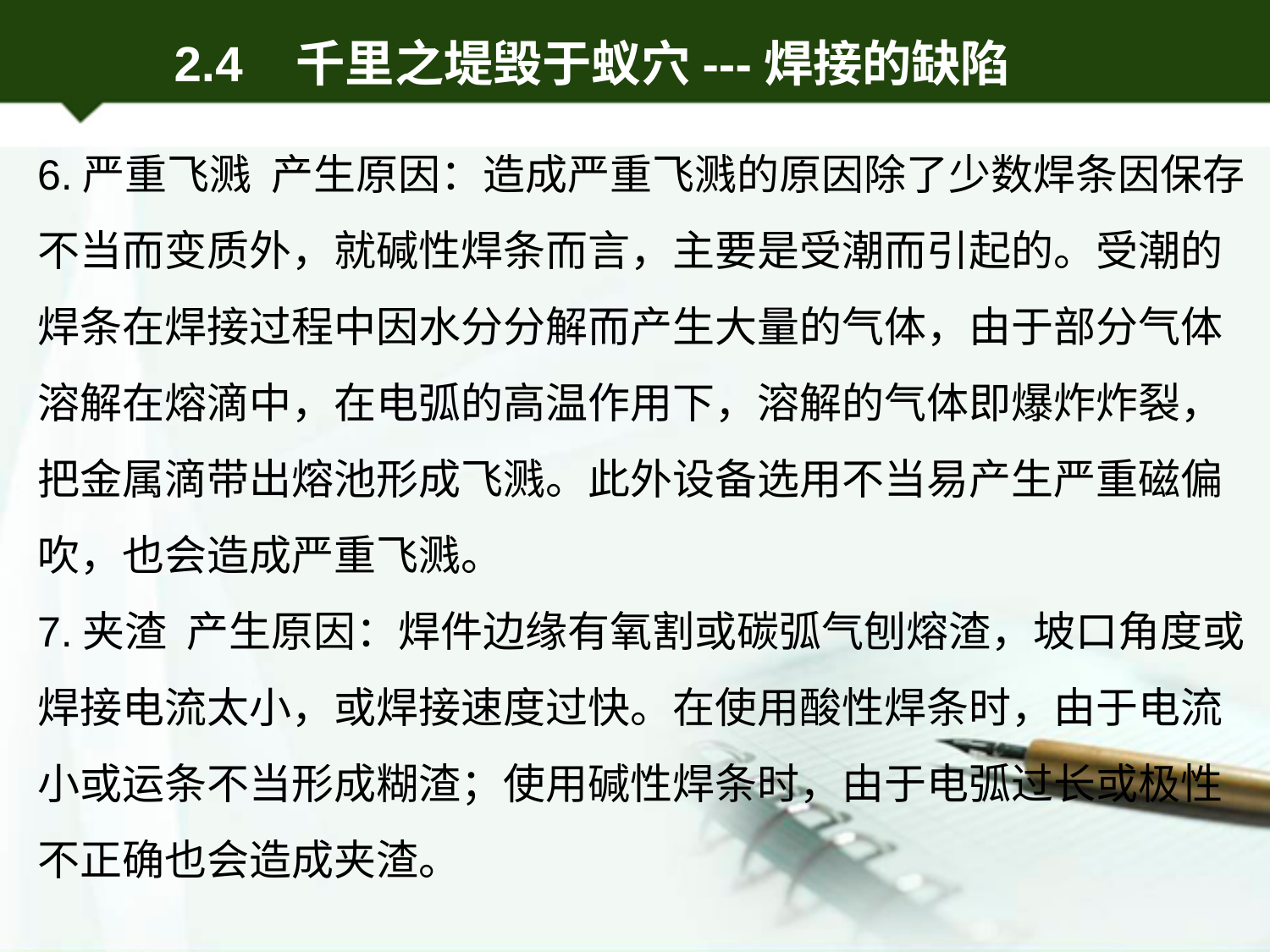

2.4   千里之堤毁于蚁穴---焊接的缺陷
6.严重飞溅  产生原因：造成严重飞溅的原因除了少数焊条因保存不当而变质外，就碱性焊条而言，主要是受潮而引起的。受潮的焊条在焊接过程中因水分分解而产生大量的气体，由于部分气体溶解在熔滴中，在电弧的高温作用下，溶解的气体即爆炸炸裂，把金属滴带出熔池形成飞溅。此外设备选用不当易产生严重磁偏吹，也会造成严重飞溅。
7.夹渣  产生原因：焊件边缘有氧割或碳弧气刨熔渣，坡口角度或焊接电流太小，或焊接速度过快。在使用酸性焊条时，由于电流小或运条不当形成糊渣；使用碱性焊条时，由于电弧过长或极性不正确也会造成夹渣。